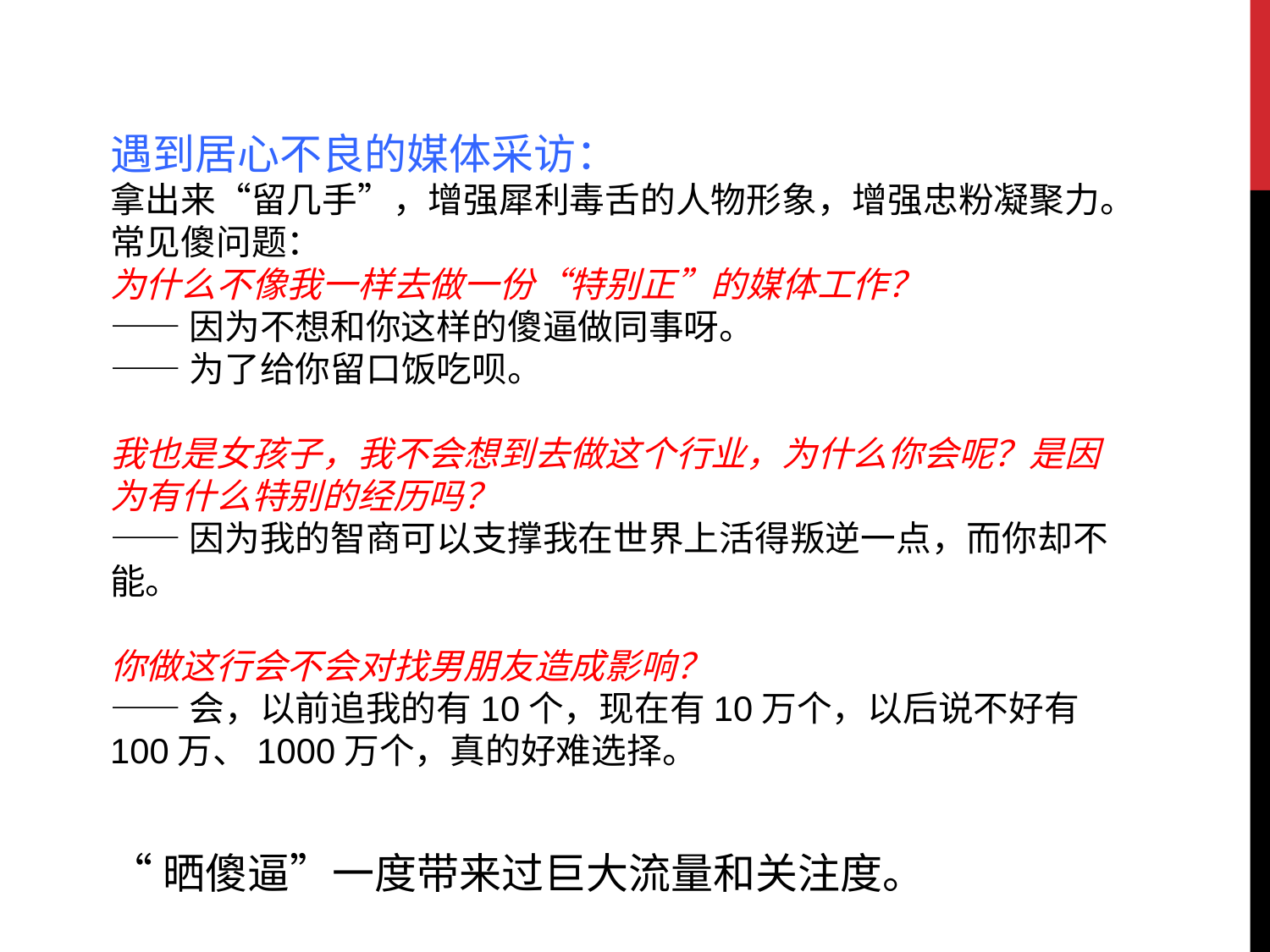

遇到居心不良的媒体采访：
拿出来“留几手”，增强犀利毒舌的人物形象，增强忠粉凝聚力。
常见傻问题：
为什么不像我一样去做一份“特别正”的媒体工作？
——因为不想和你这样的傻逼做同事呀。
——为了给你留口饭吃呗。

我也是女孩子，我不会想到去做这个行业，为什么你会呢？是因为有什么特别的经历吗？
——因为我的智商可以支撑我在世界上活得叛逆一点，而你却不能。

你做这行会不会对找男朋友造成影响？
——会，以前追我的有10个，现在有10万个，以后说不好有100万、1000万个，真的好难选择。

“晒傻逼”一度带来过巨大流量和关注度。